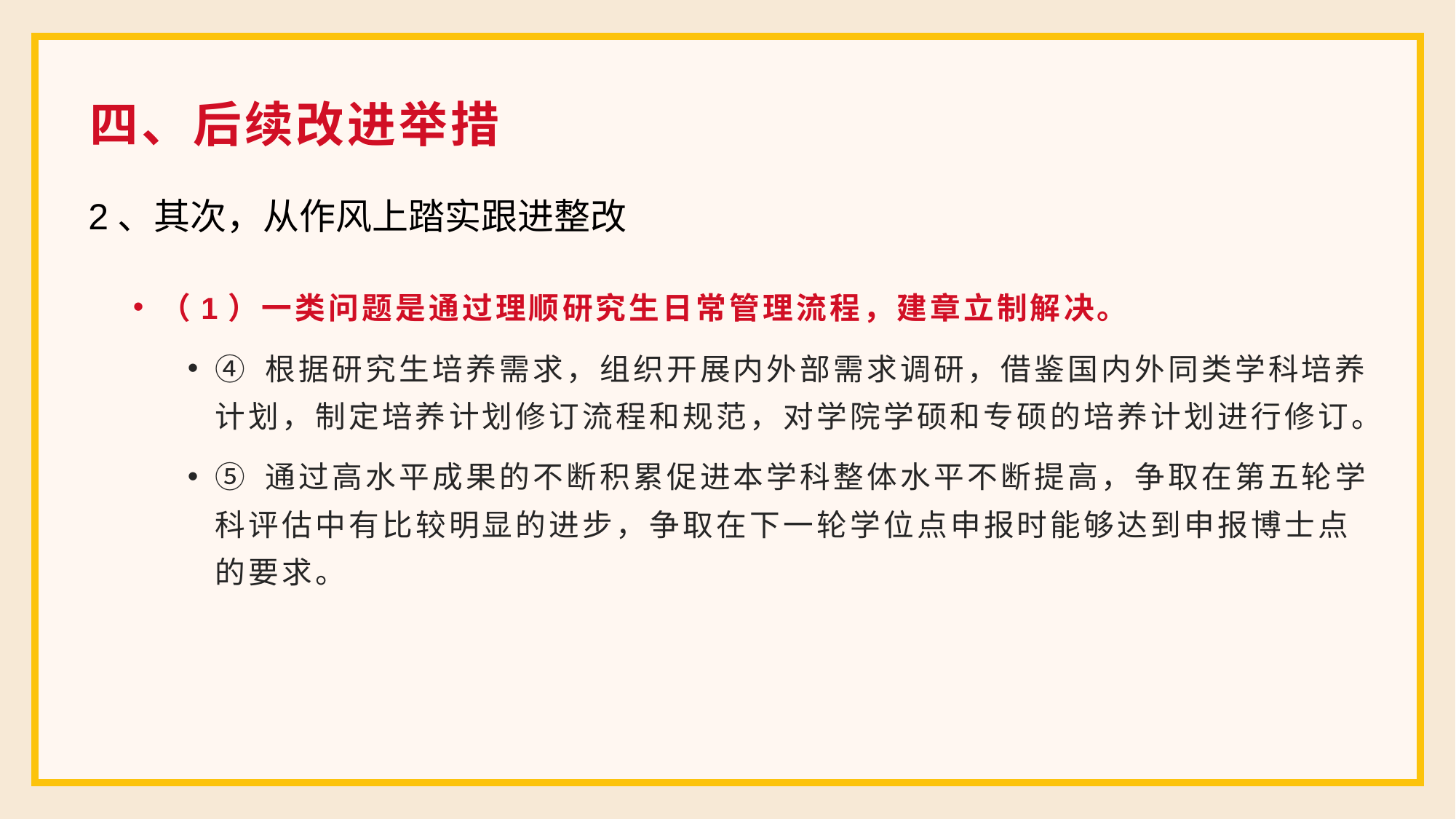

四、后续改进举措
2、其次，从作风上踏实跟进整改
（1）一类问题是通过理顺研究生日常管理流程，建章立制解决。
④ 根据研究生培养需求，组织开展内外部需求调研，借鉴国内外同类学科培养计划，制定培养计划修订流程和规范，对学院学硕和专硕的培养计划进行修订。
⑤ 通过高水平成果的不断积累促进本学科整体水平不断提高，争取在第五轮学科评估中有比较明显的进步，争取在下一轮学位点申报时能够达到申报博士点的要求。